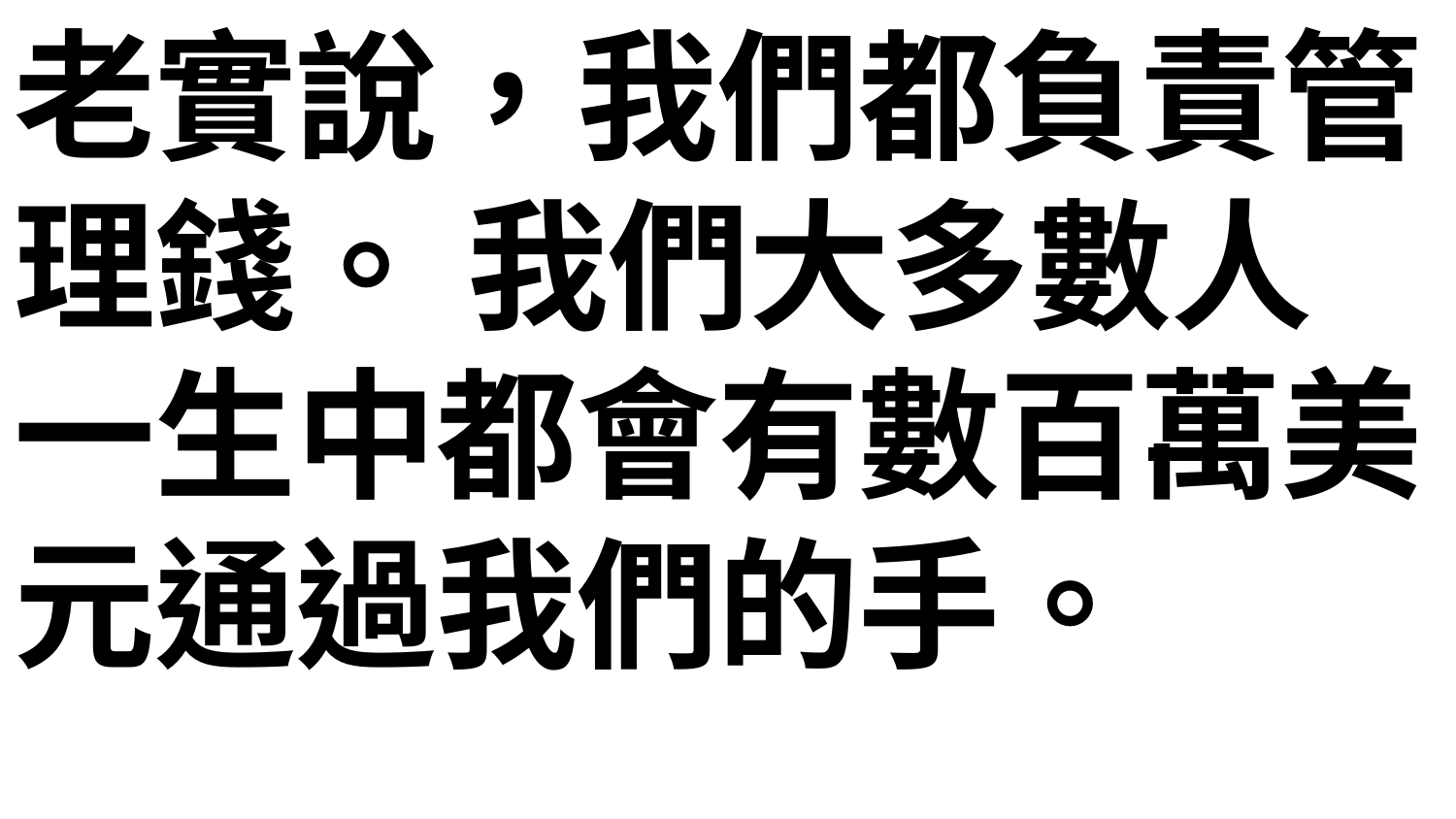

老實說，我們都負責管理錢。 我們大多數人一生中都會有數百萬美元通過我們的手。